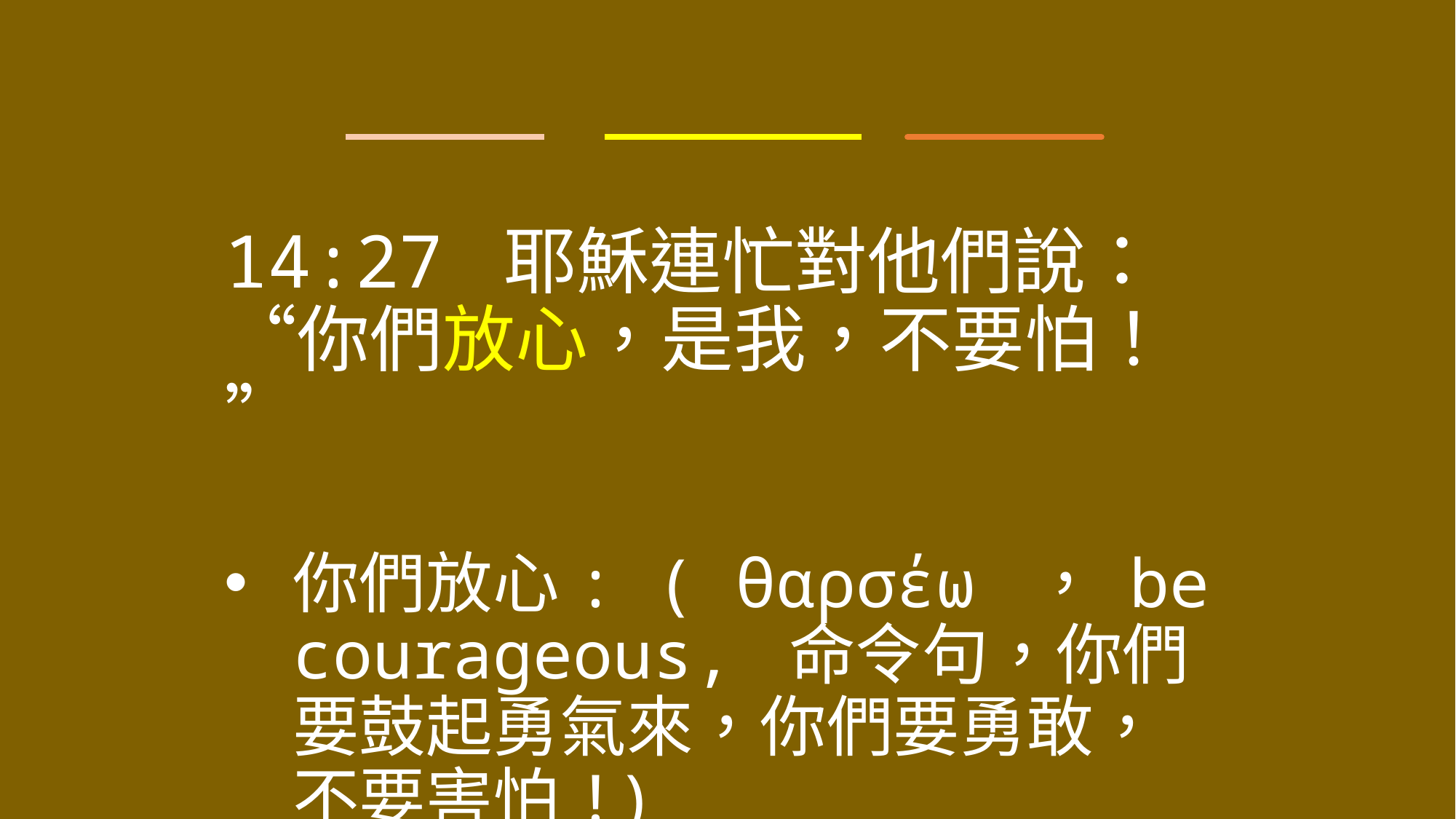

14:27 耶穌連忙對他們說：“你們放心，是我，不要怕！”

你們放心: ( θαρσέω ， be courageous, 命令句，你們要鼓起勇氣來，你們要勇敢，不要害怕!)